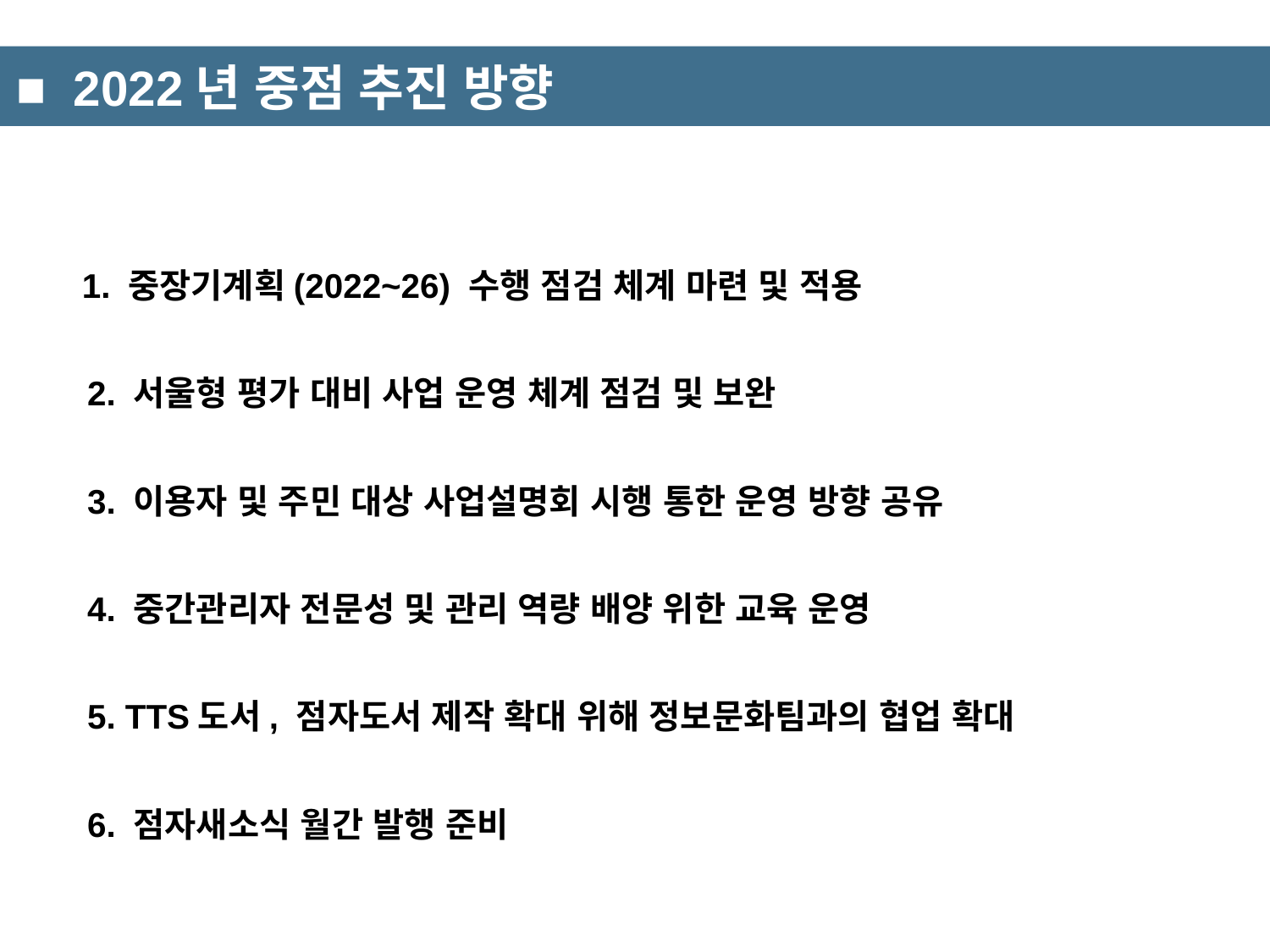

■  2022년 중점 추진 방향
 1. 중장기계획(2022~26) 수행 점검 체계 마련 및 적용
2. 서울형 평가 대비 사업 운영 체계 점검 및 보완
3. 이용자 및 주민 대상 사업설명회 시행 통한 운영 방향 공유
4. 중간관리자 전문성 및 관리 역량 배양 위한 교육 운영
5. TTS도서, 점자도서 제작 확대 위해 정보문화팀과의 협업 확대
6. 점자새소식 월간 발행 준비